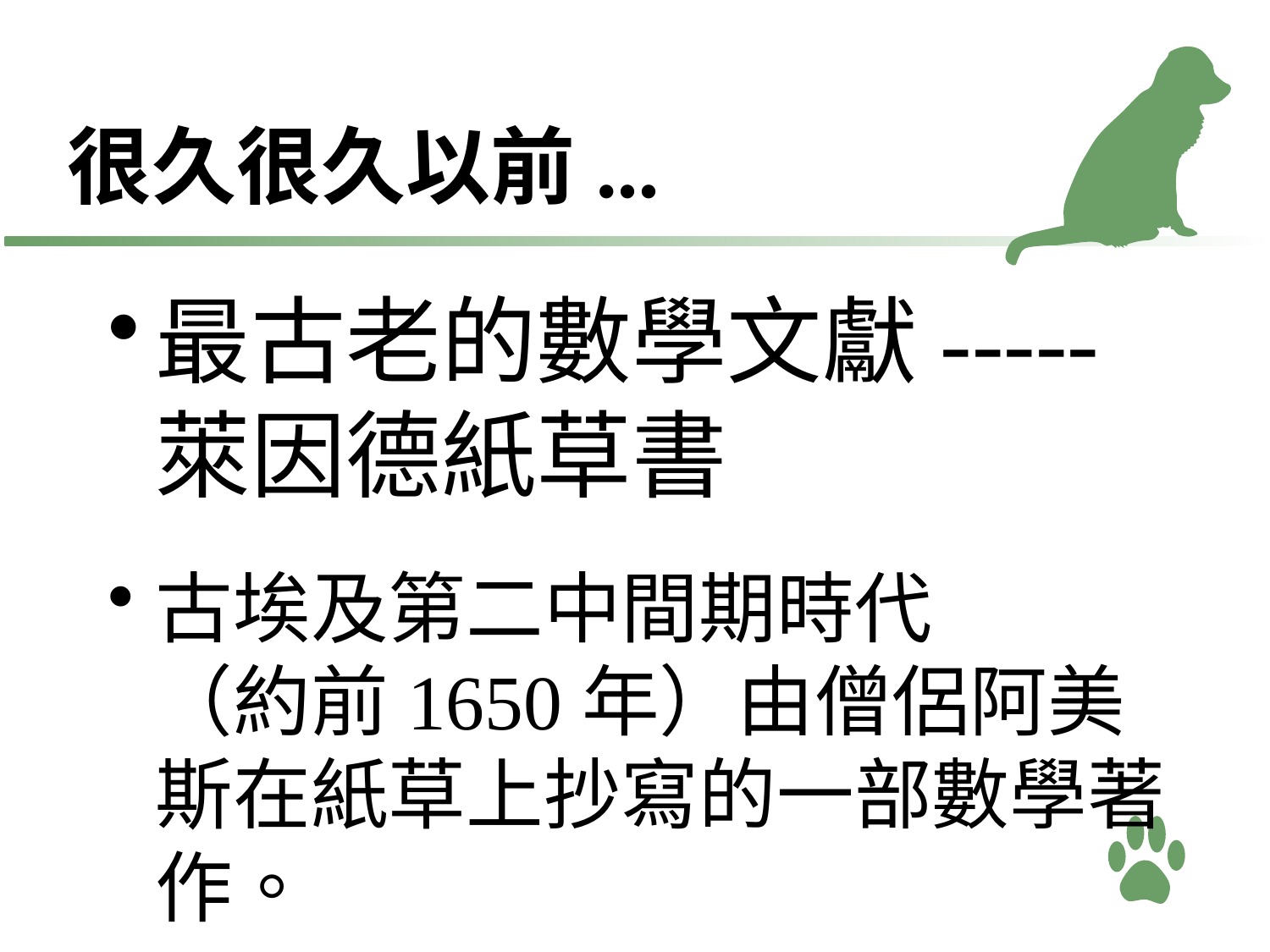

# 很久很久以前...
最古老的數學文獻-----
萊因德紙草書
古埃及第二中間期時代
（約前1650年）由僧侶阿美斯在紙草上抄寫的一部數學著作。